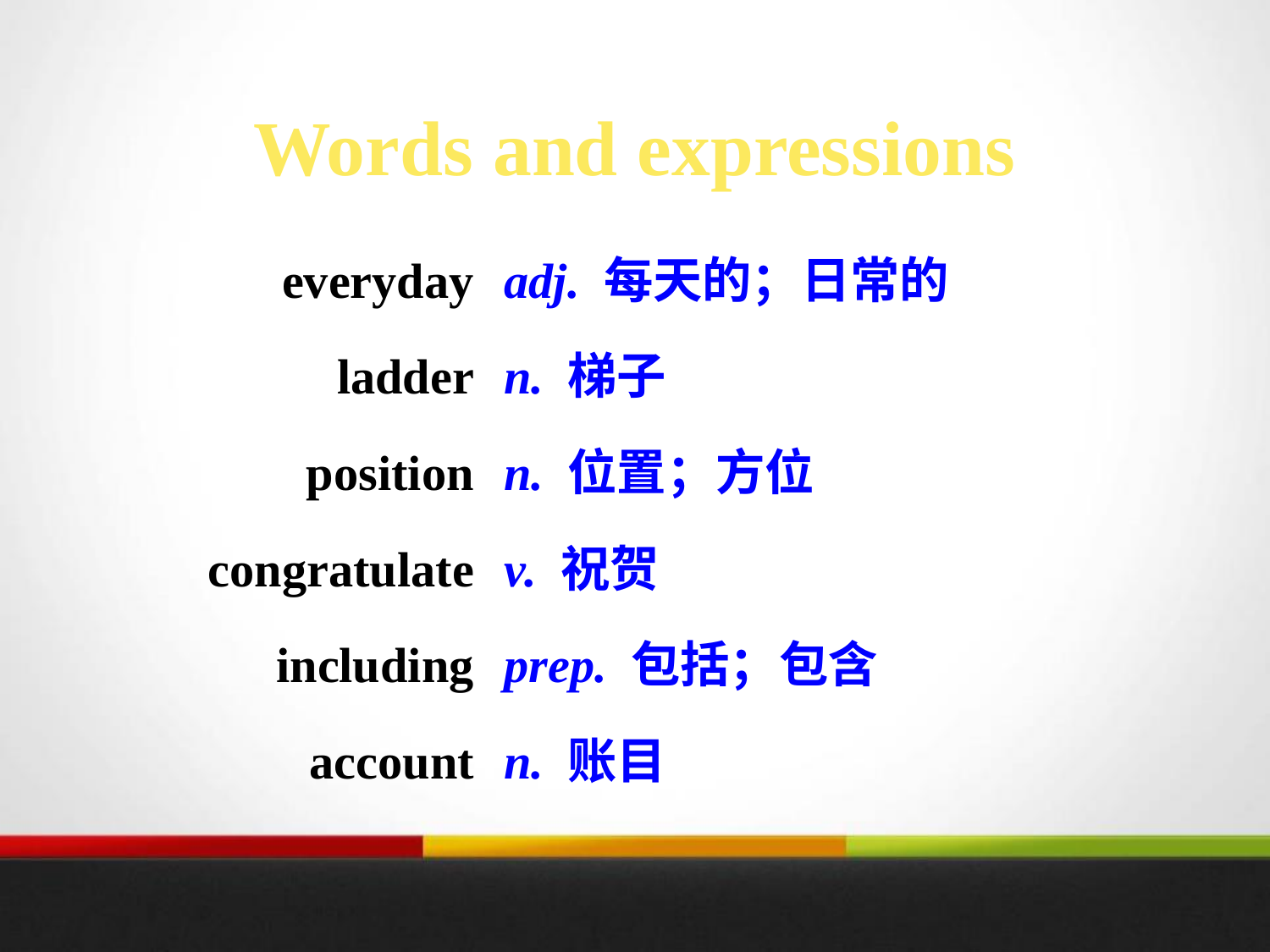

Words and expressions
everyday
ladder
position
congratulate
including
account
adj. 每天的；日常的
n. 梯子
n. 位置；方位
v. 祝贺
prep. 包括；包含
n. 账目